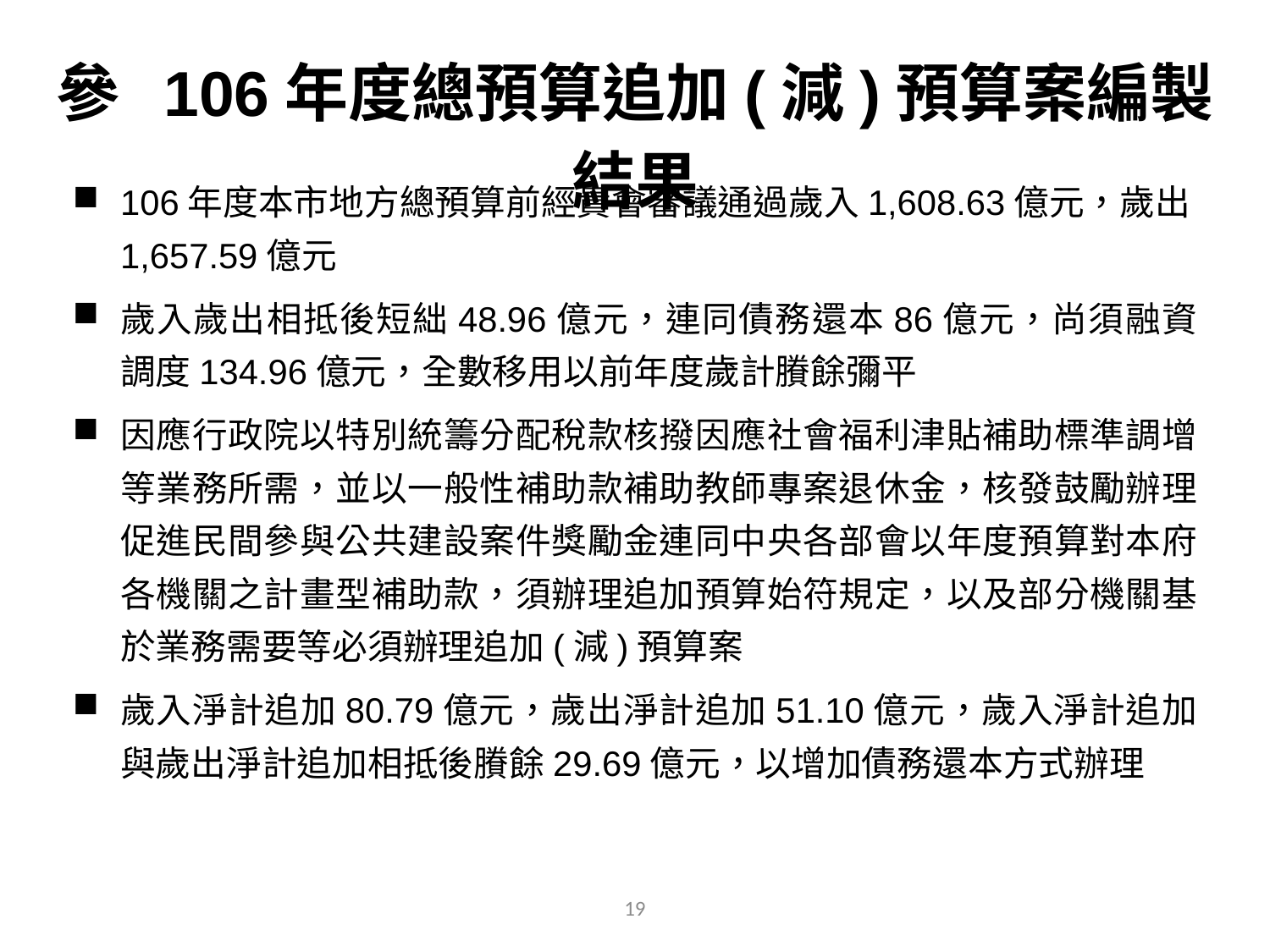

參  106年度總預算追加(減)預算案編製結果
106年度本市地方總預算前經貴會審議通過歲入1,608.63億元，歲出1,657.59億元
歲入歲出相抵後短絀48.96億元，連同債務還本86億元，尚須融資調度134.96億元，全數移用以前年度歲計賸餘彌平
因應行政院以特別統籌分配稅款核撥因應社會福利津貼補助標準調增等業務所需，並以一般性補助款補助教師專案退休金，核發鼓勵辦理促進民間參與公共建設案件獎勵金連同中央各部會以年度預算對本府各機關之計畫型補助款，須辦理追加預算始符規定，以及部分機關基於業務需要等必須辦理追加(減)預算案
歲入淨計追加80.79億元，歲出淨計追加51.10億元，歲入淨計追加與歲出淨計追加相抵後賸餘29.69億元，以增加債務還本方式辦理
19